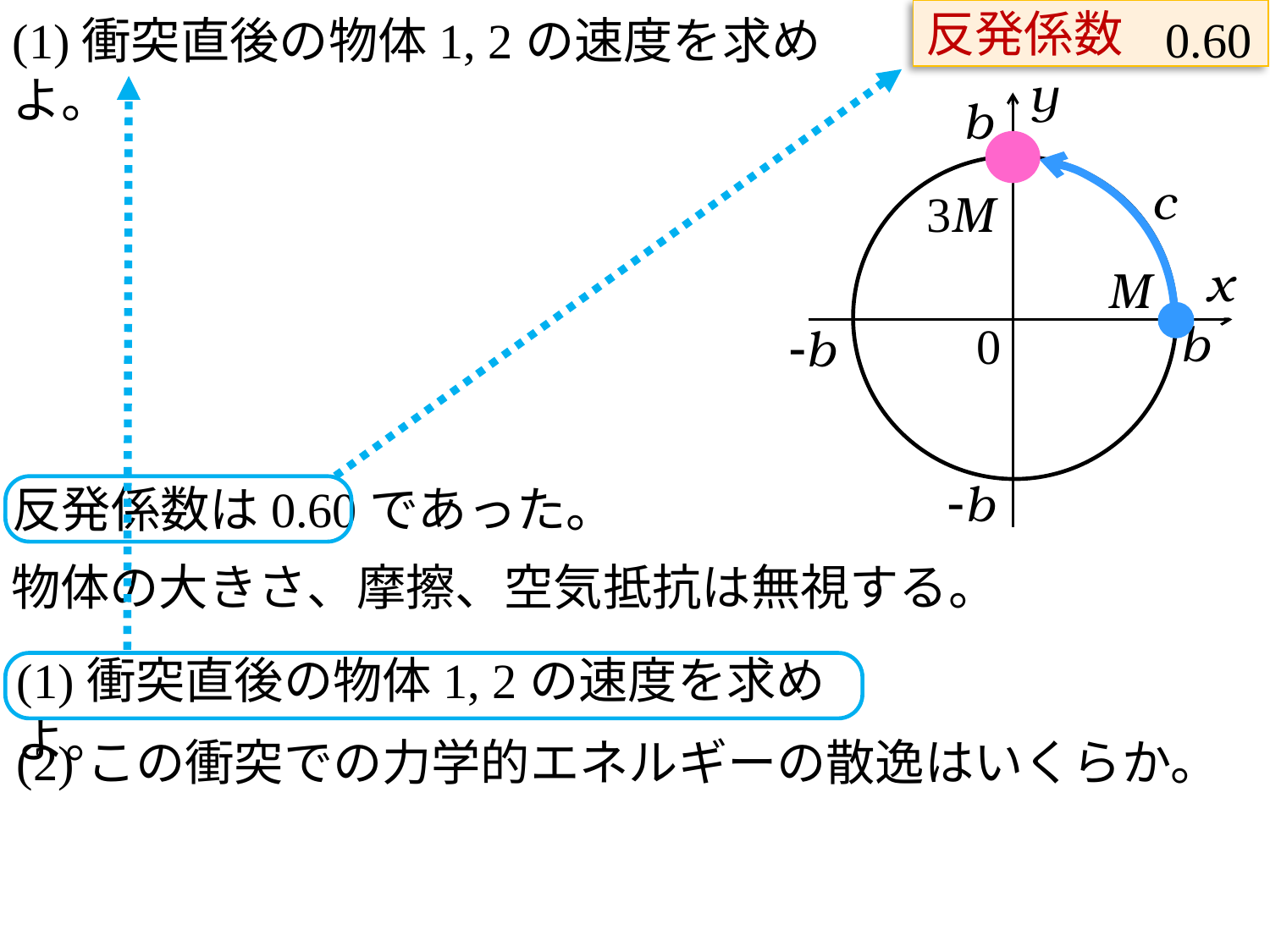

反発係数
0.60
(1)衝突直後の物体1, 2の速度を求めよ。
y
x
0

b

c
3M
M

b
−b
−b
反発係数は0.60であった。

物体の大きさ、摩擦、空気抵抗は無視する。
(1)衝突直後の物体1, 2の速度を求めよ。

(2)この衝突での力学的エネルギーの散逸はいくらか。